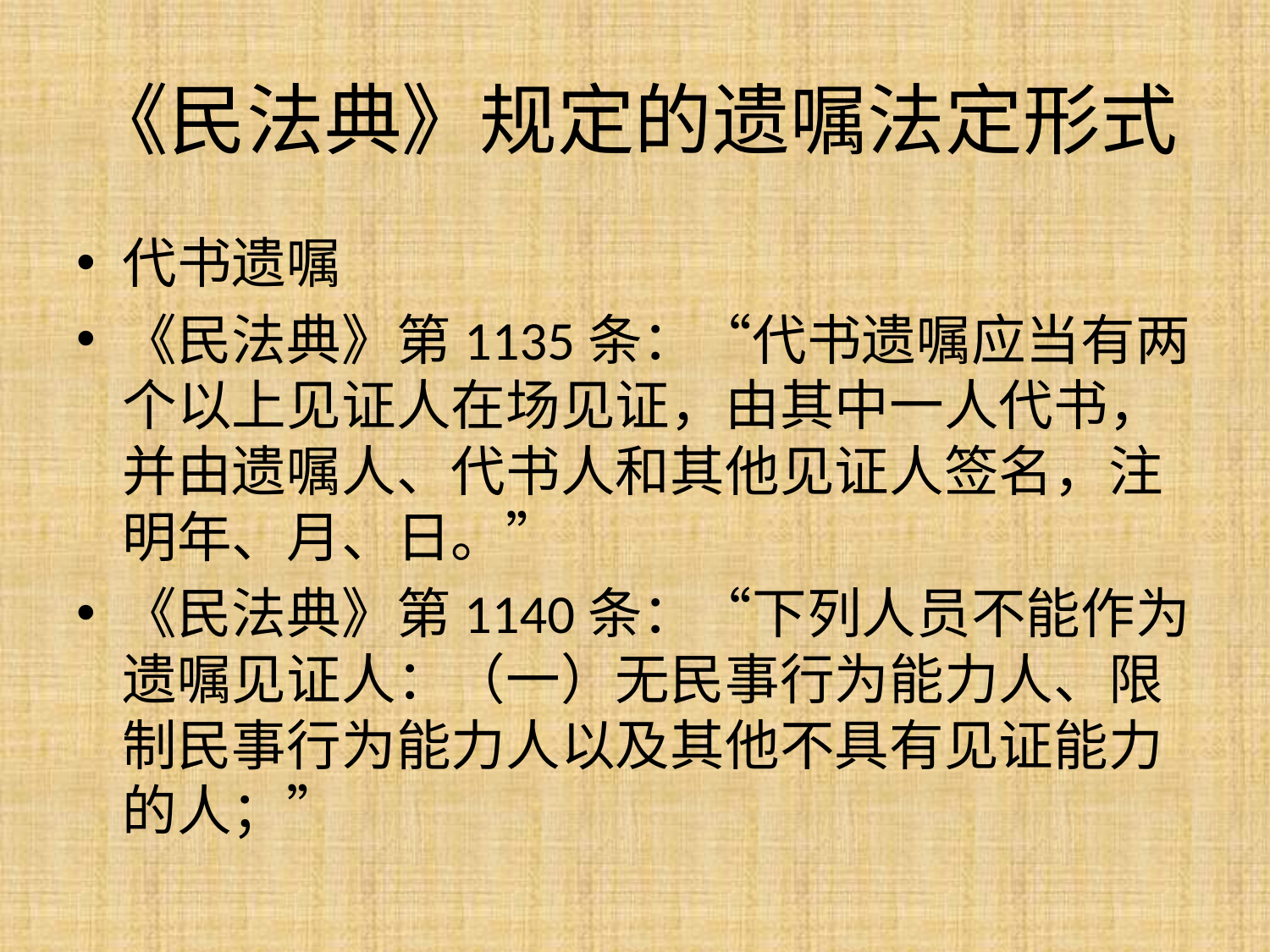

# 《民法典》规定的遗嘱法定形式
代书遗嘱
《民法典》第1135条：“代书遗嘱应当有两个以上见证人在场见证，由其中一人代书，并由遗嘱人、代书人和其他见证人签名，注明年、月、日。”
《民法典》第1140条：“下列人员不能作为遗嘱见证人：（一）无民事行为能力人、限制民事行为能力人以及其他不具有见证能力的人；”